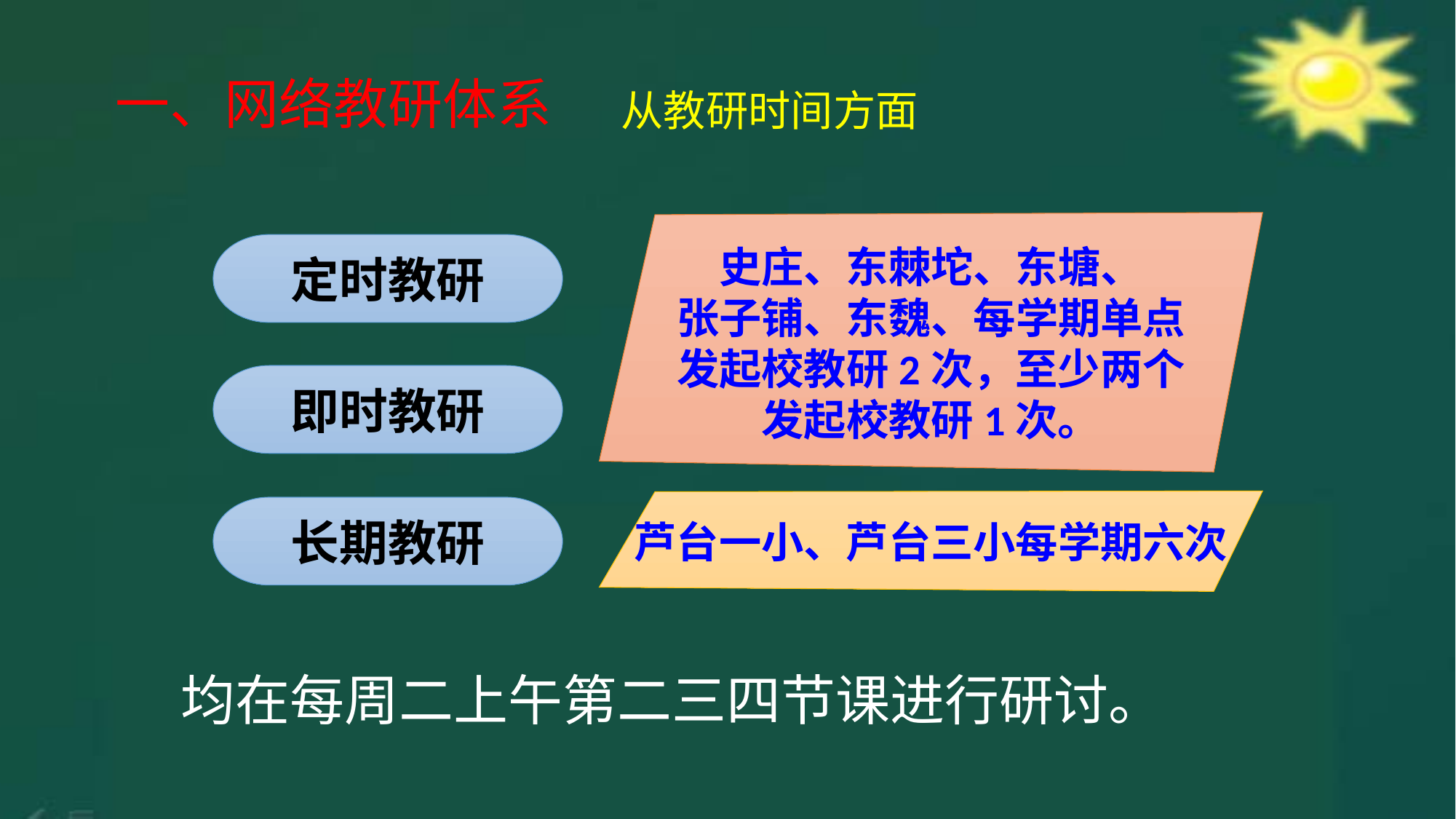

一、网络教研体系
从教研时间方面
史庄、东棘坨、东塘、
张子铺、东魏、每学期单点
发起校教研2次，至少两个
发起校教研1次。
定时教研
即时教研
芦台一小、芦台三小每学期六次
长期教研
均在每周二上午第二三四节课进行研讨。